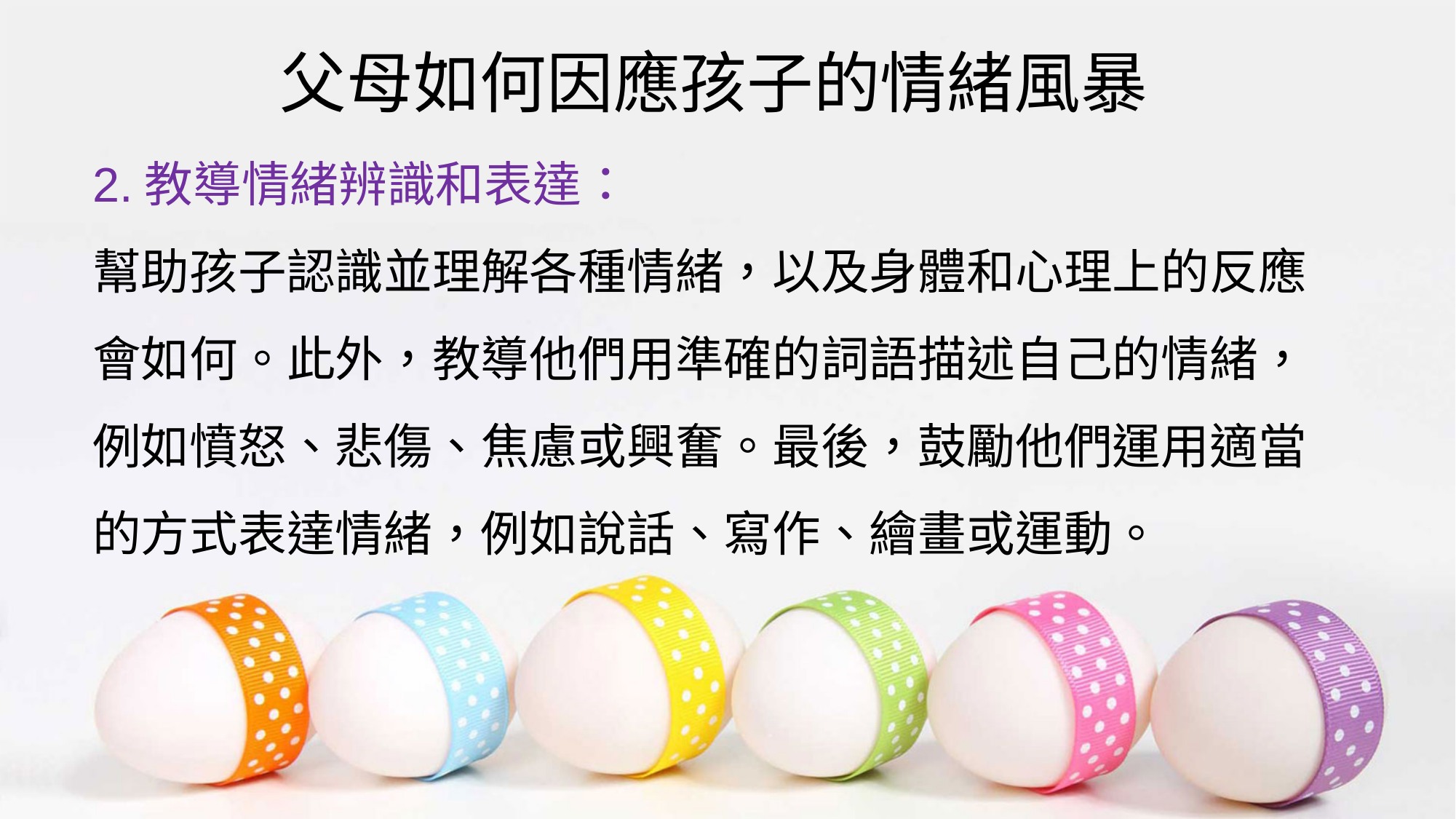

父母如何因應孩子的情緒風暴
2.教導情緒辨識和表達：
幫助孩子認識並理解各種情緒，以及身體和心理上的反應會如何。此外，教導他們用準確的詞語描述自己的情緒，例如憤怒、悲傷、焦慮或興奮。最後，鼓勵他們運用適當的方式表達情緒，例如說話、寫作、繪畫或運動。